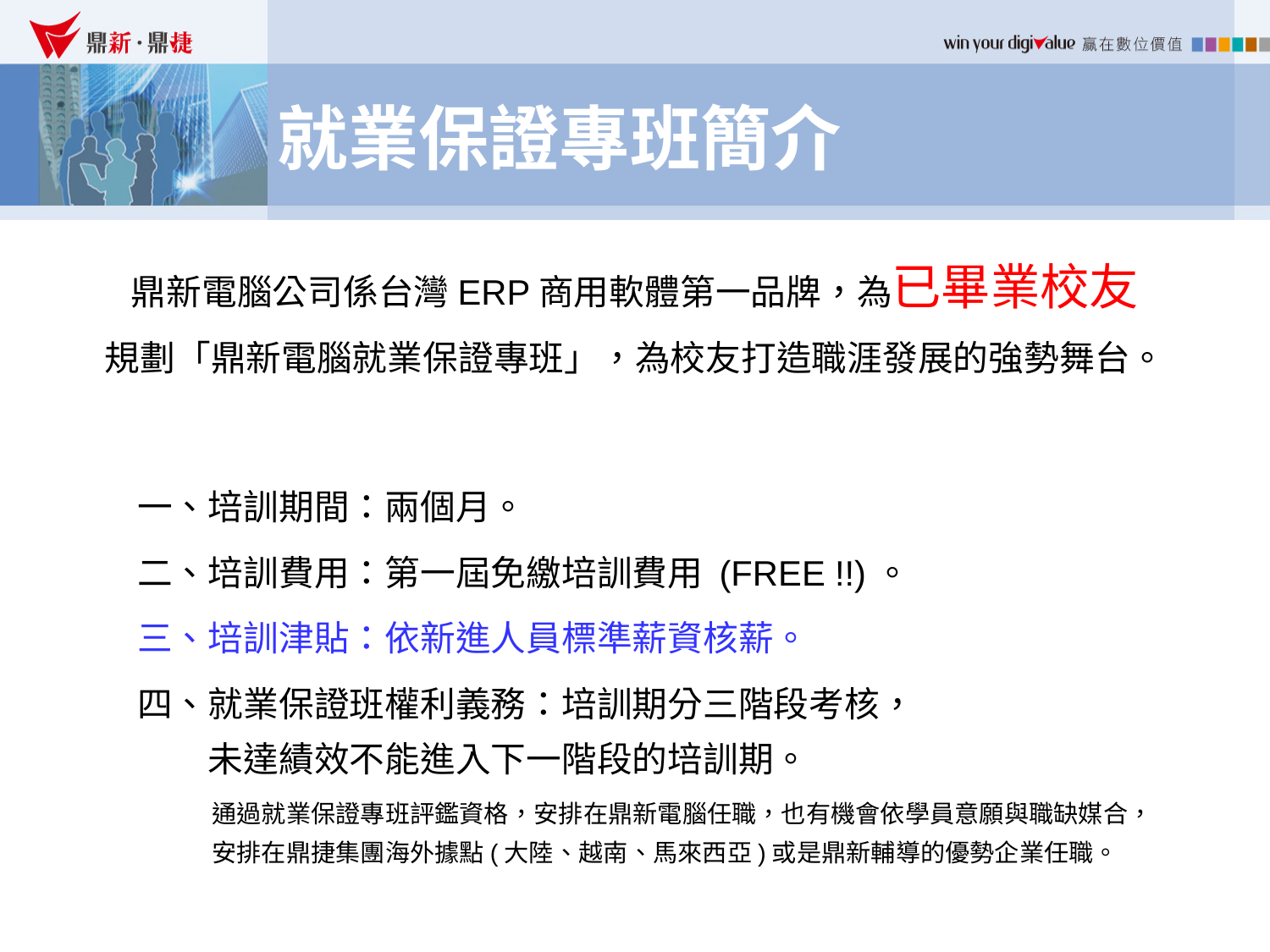

# 就業保證專班簡介
鼎新電腦公司係台灣ERP商用軟體第一品牌，為已畢業校友
規劃「鼎新電腦就業保證專班」，為校友打造職涯發展的強勢舞台。
一、培訓期間：兩個月。
二、培訓費用：第一屆免繳培訓費用 (FREE !!)。
三、培訓津貼：依新進人員標準薪資核薪。
四、就業保證班權利義務：培訓期分三階段考核，
　　未達績效不能進入下一階段的培訓期。
通過就業保證專班評鑑資格，安排在鼎新電腦任職，也有機會依學員意願與職缺媒合，
安排在鼎捷集團海外據點(大陸、越南、馬來西亞)或是鼎新輔導的優勢企業任職。